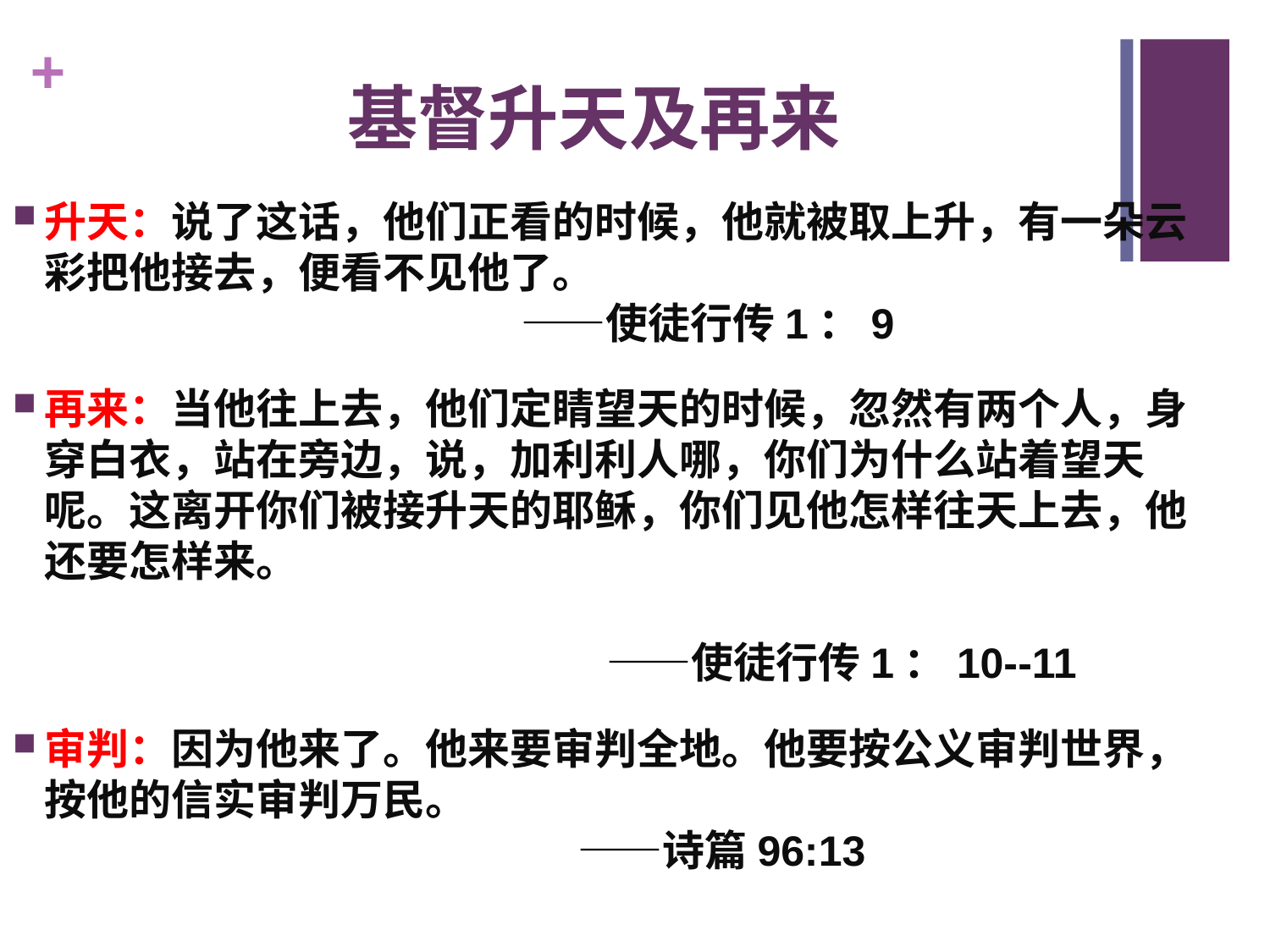

# 基督升天及再来
升天：说了这话，他们正看的时候，他就被取上升，有一朵云彩把他接去，便看不见他了。
                                                  ——使徒行传1：9
再来：当他往上去，他们定睛望天的时候，忽然有两个人，身穿白衣，站在旁边，说，加利利人哪，你们为什么站着望天呢。这离开你们被接升天的耶稣，你们见他怎样往天上去，他还要怎样来。
                                                           ——使徒行传1：10--11
审判：因为他来了。他来要审判全地。他要按公义审判世界，按他的信实审判万民。
                                                        ——诗篇96:13